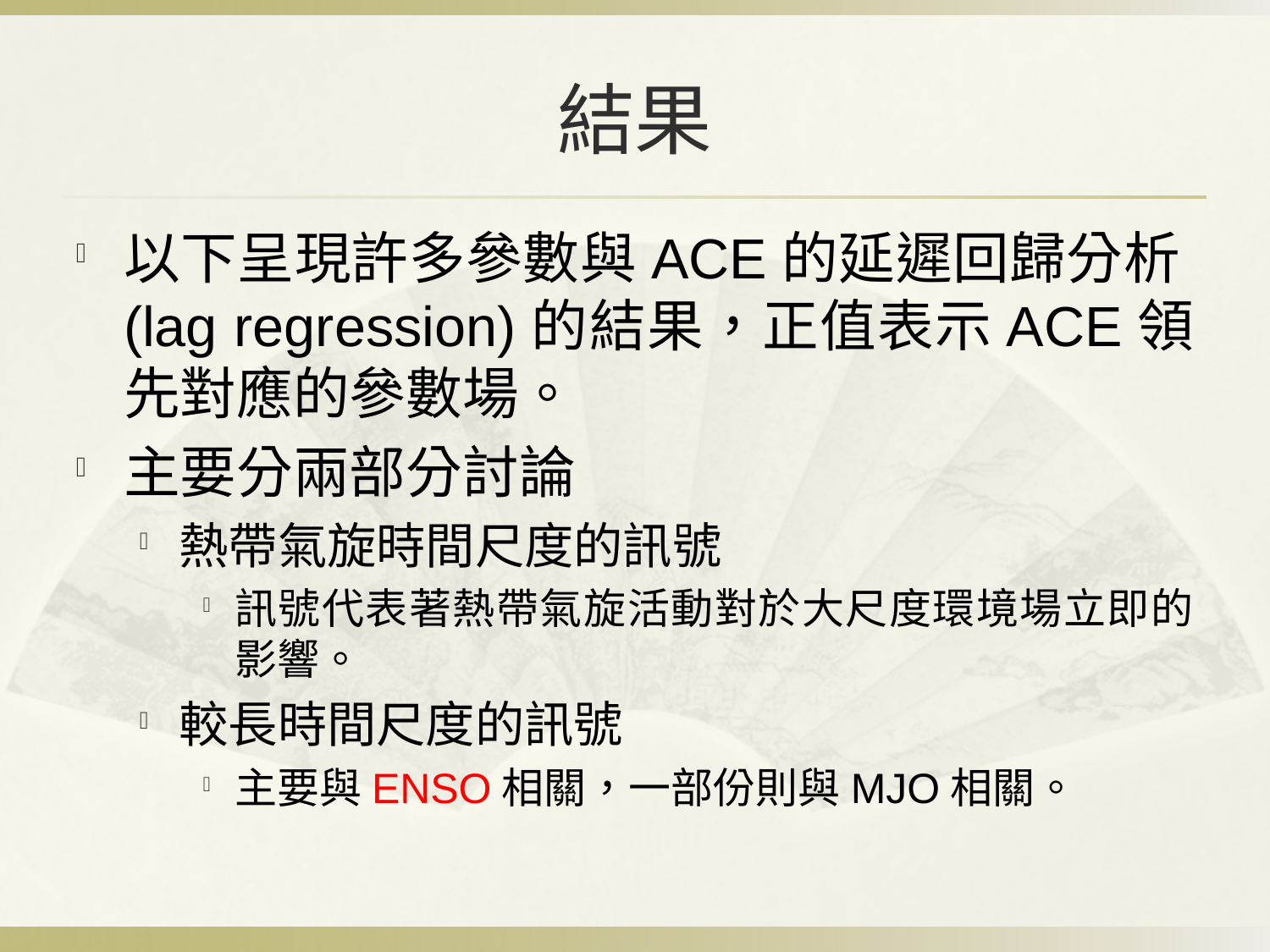

# 結果
以下呈現許多參數與ACE的延遲回歸分析(lag regression)的結果，正值表示ACE領先對應的參數場。
主要分兩部分討論
熱帶氣旋時間尺度的訊號
訊號代表著熱帶氣旋活動對於大尺度環境場立即的影響。
較長時間尺度的訊號
主要與ENSO相關，一部份則與MJO相關。